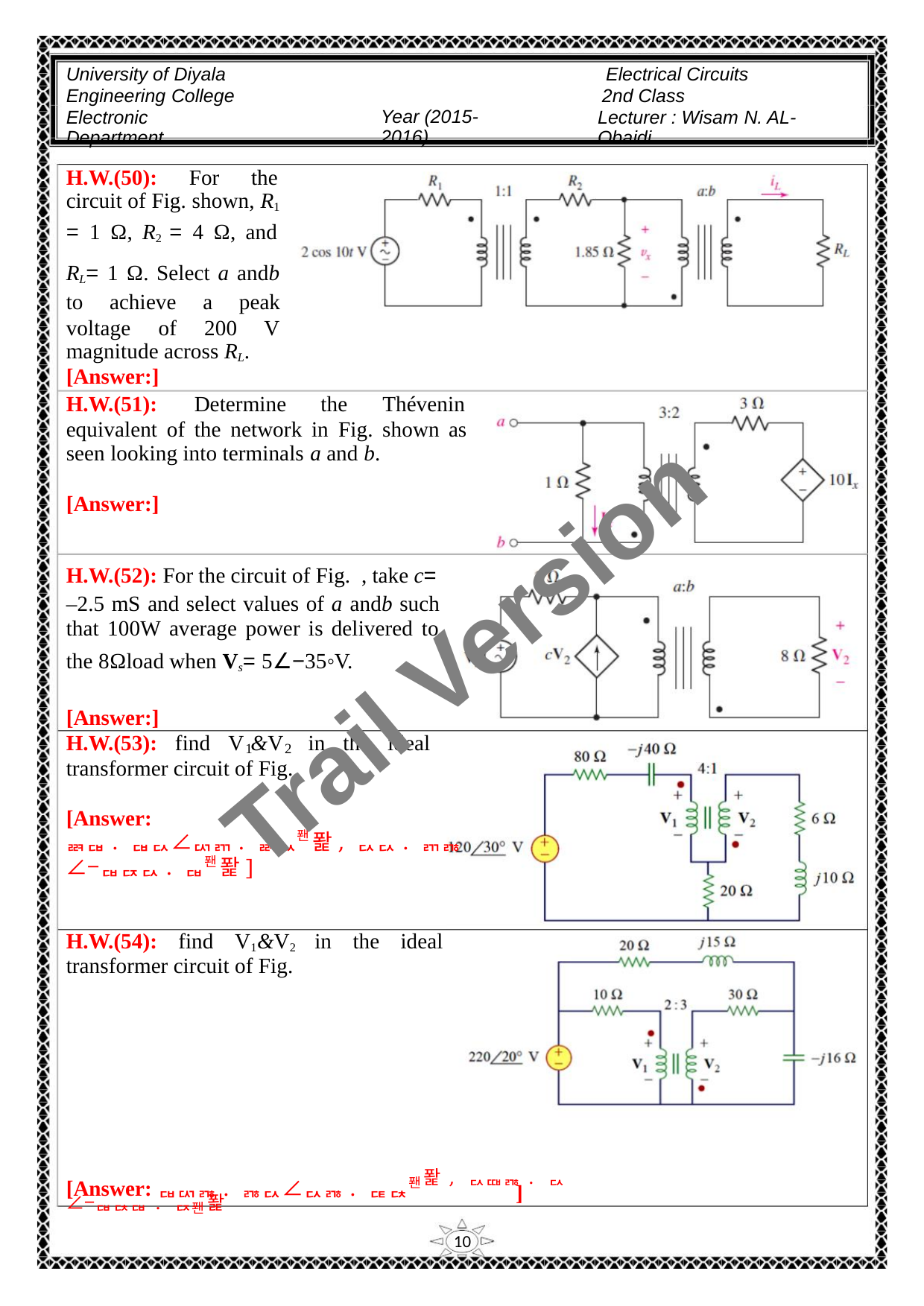

University of Diyala
Engineering College
Electronic Department
Electrical Circuits
2nd Class
Lecturer : Wisam N. AL-Obaidi
Year (2015-2016)
H.W.(50): For the
circuit of Fig. shown, R1
= 1 Ω, R2 = 4 Ω, and
RL= 1 Ω. Select a andb
to achieve a peak
voltage of 200
magnitude across RL.
[Answer:]
V
H.W.(51):
Determine
the
Thévenin
equivalent of the network in Fig. shown as
seen looking into terminals a and b.
[Answer:]
H.W.(52): For the circuit of Fig. , take c=
–2.5 mS and select values of a andb such
that 100W average power is delivered to
the 8Ωload when Vs= 5∠−35◦V.
Trail Version
Trail Version
Trail Version
Trail Version
Trail Version
Trail Version
Trail Version
Trail Version
Trail Version
Trail Version
Trail Version
Trail Version
Trail Version
[Answer:]
H.W.(53): find V &V in the ideal
1
2
transformer circuit of Fig.
[Answer:
ퟗퟏ. ퟏퟐ∠ퟑퟕ. ퟗퟐ퐨 퐕, ퟐퟐ. ퟕퟖ∠−ퟏퟒퟐ. ퟏ퐨 퐕]
H.W.(54): find V1&V2 in the ideal
transformer circuit of Fig.
[Answer:ퟏퟑퟖ. ퟖퟐ∠ퟐퟖ. ퟔퟓ퐨 퐕, ퟐퟎퟖ. ퟐ∠−ퟏퟓퟏ. ퟒ퐨 퐕
]
10